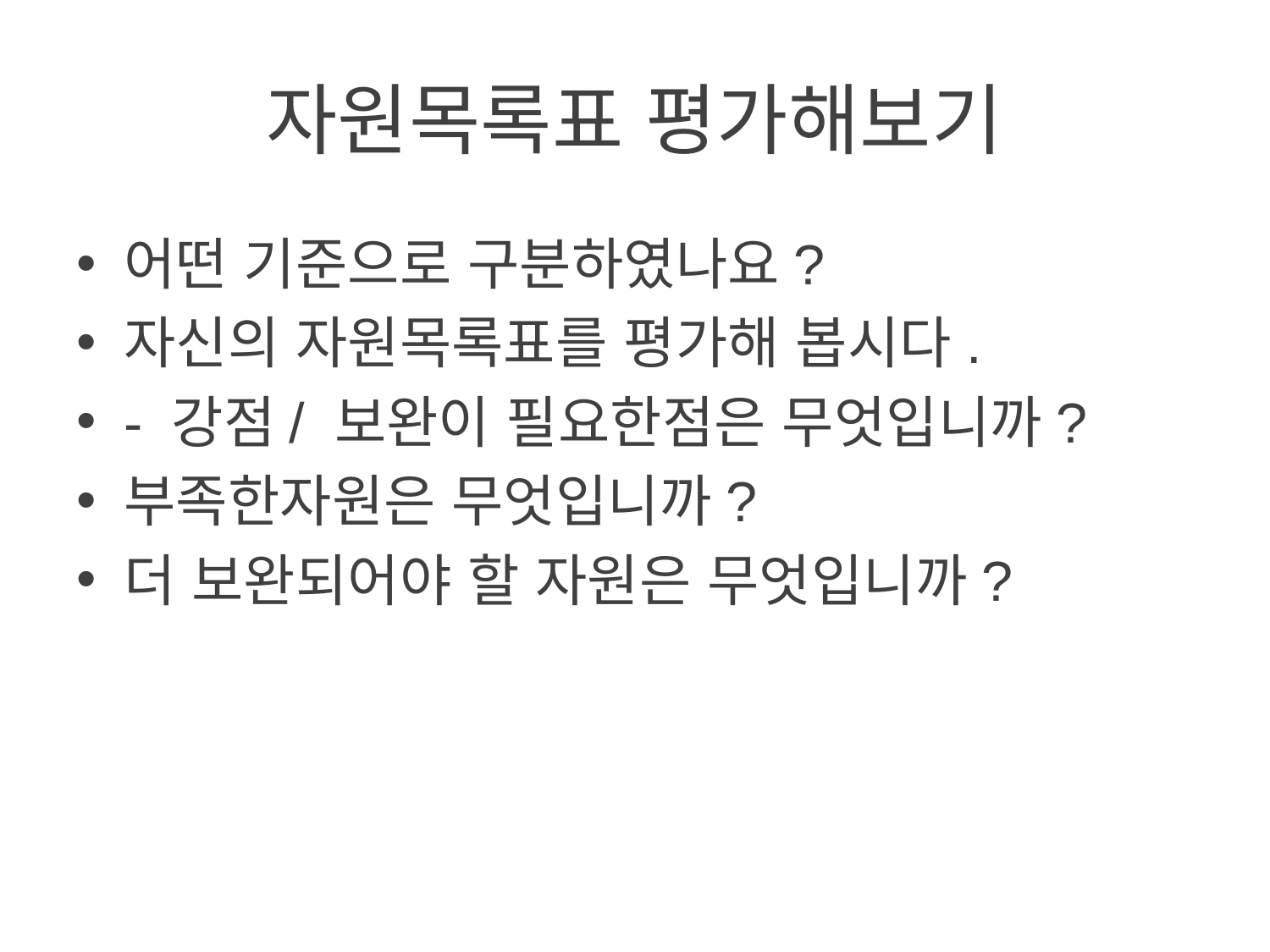

# 자원목록표 평가해보기
어떤 기준으로 구분하였나요?
자신의 자원목록표를 평가해 봅시다.
- 강점/ 보완이 필요한점은 무엇입니까?
부족한자원은 무엇입니까?
더 보완되어야 할 자원은 무엇입니까?